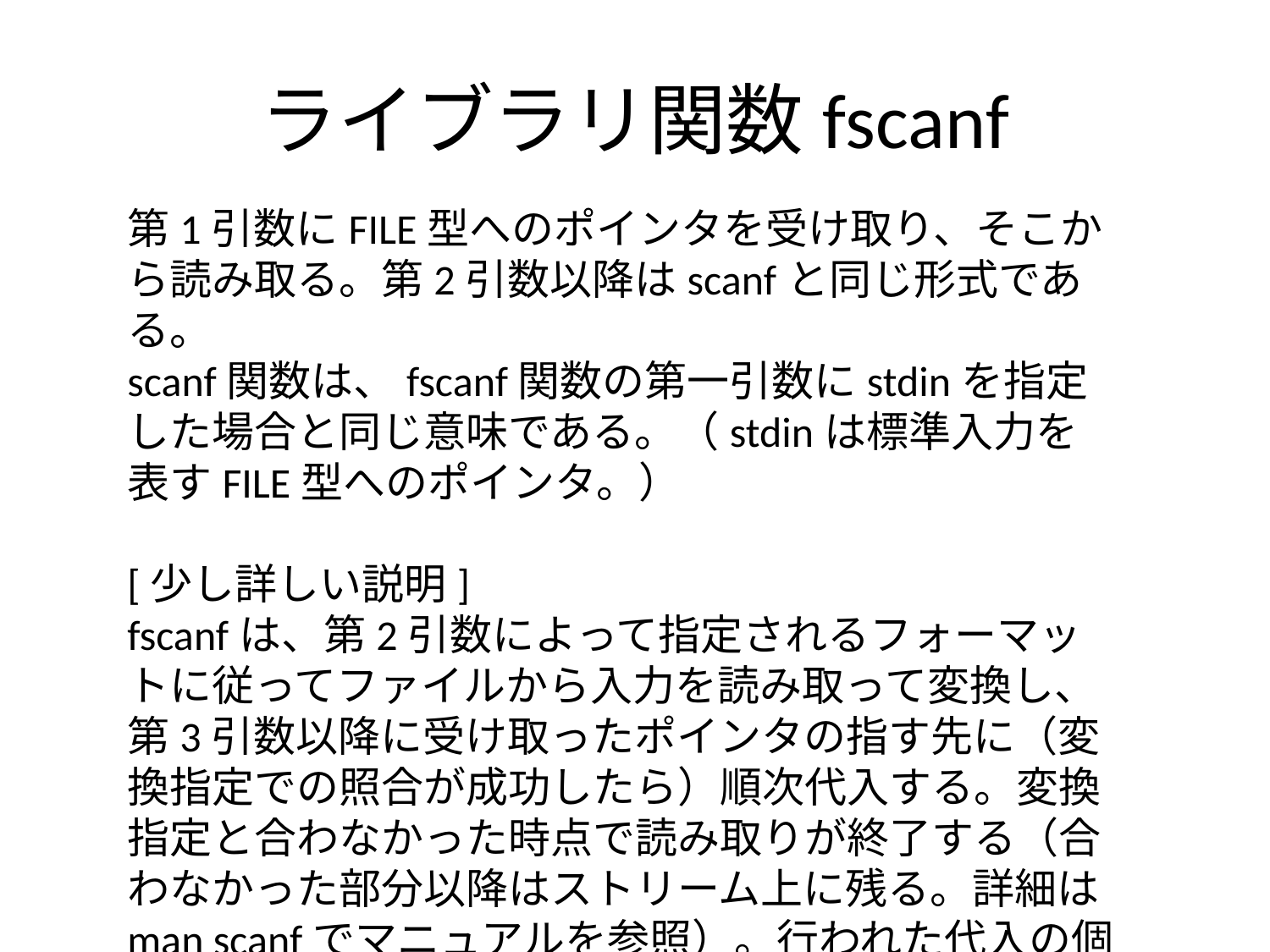

# ライブラリ関数fscanf
第1引数にFILE型へのポインタを受け取り、そこから読み取る。第2引数以降はscanfと同じ形式である。
scanf関数は、fscanf関数の第一引数にstdinを指定した場合と同じ意味である。（stdinは標準入力を表すFILE型へのポインタ。）

[少し詳しい説明]
fscanfは、第2引数によって指定されるフォーマットに従ってファイルから入力を読み取って変換し、第3引数以降に受け取ったポインタの指す先に（変換指定での照合が成功したら）順次代入する。変換指定と合わなかった時点で読み取りが終了する（合わなかった部分以降はストリーム上に残る。詳細はman scanfでマニュアルを参照）。行われた代入の個数が返り値として返される。